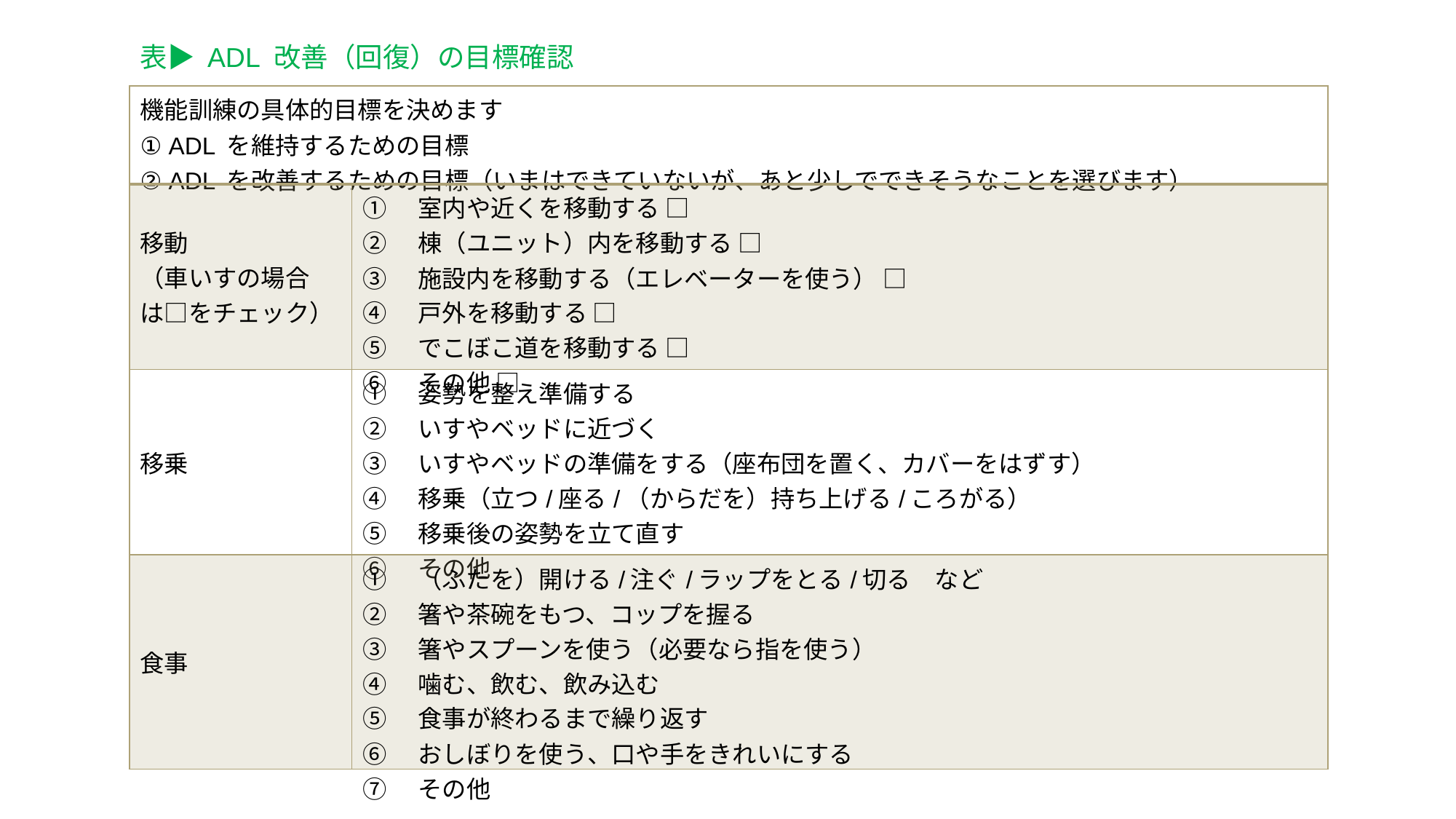

表▶ ADL 改善（回復）の目標確認
| 機能訓練の具体的目標を決めます ① ADL を維持するための目標 ② ADL を改善するための目標（いまはできていないが、あと少しでできそうなことを選びます） |  |
| --- | --- |
| 移動 （車いすの場合 は□をチェック） | ①　室内や近くを移動する □ ②　棟（ユニット）内を移動する □ ③　施設内を移動する（エレベーターを使う） □ ④　戸外を移動する □ ⑤　でこぼこ道を移動する □ ⑥　その他 □ |
| 移乗 | ①　姿勢を整え準備する ②　いすやベッドに近づく ③　いすやベッドの準備をする（座布団を置く、カバーをはずす） ④　移乗（立つ/座る/（からだを）持ち上げる/ころがる） ⑤　移乗後の姿勢を立て直す ⑥　その他 |
| 食事 | ①　（ふたを）開ける/注ぐ/ラップをとる/切る　など ②　箸や茶碗をもつ、コップを握る ③　箸やスプーンを使う（必要なら指を使う） ④　噛む、飲む、飲み込む ⑤　食事が終わるまで繰り返す ⑥　おしぼりを使う、口や手をきれいにする ⑦　その他 |